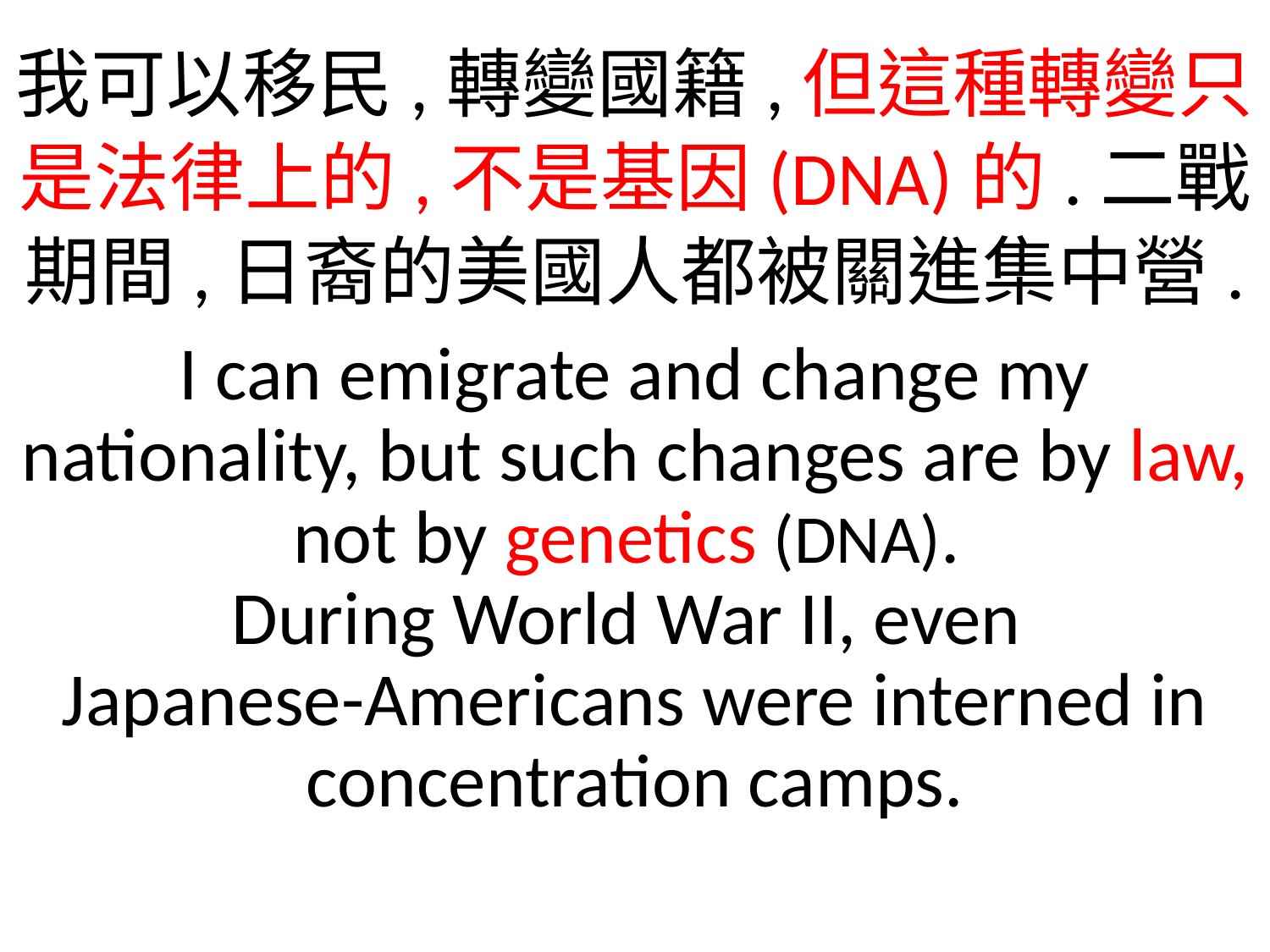

我可以移民,轉變國籍,但這種轉變只是法律上的,不是基因(DNA)的.二戰期間,日裔的美國人都被關進集中營.
I can emigrate and change my nationality, but such changes are by law, not by genetics (DNA).
During World War II, even
Japanese-Americans were interned in concentration camps.